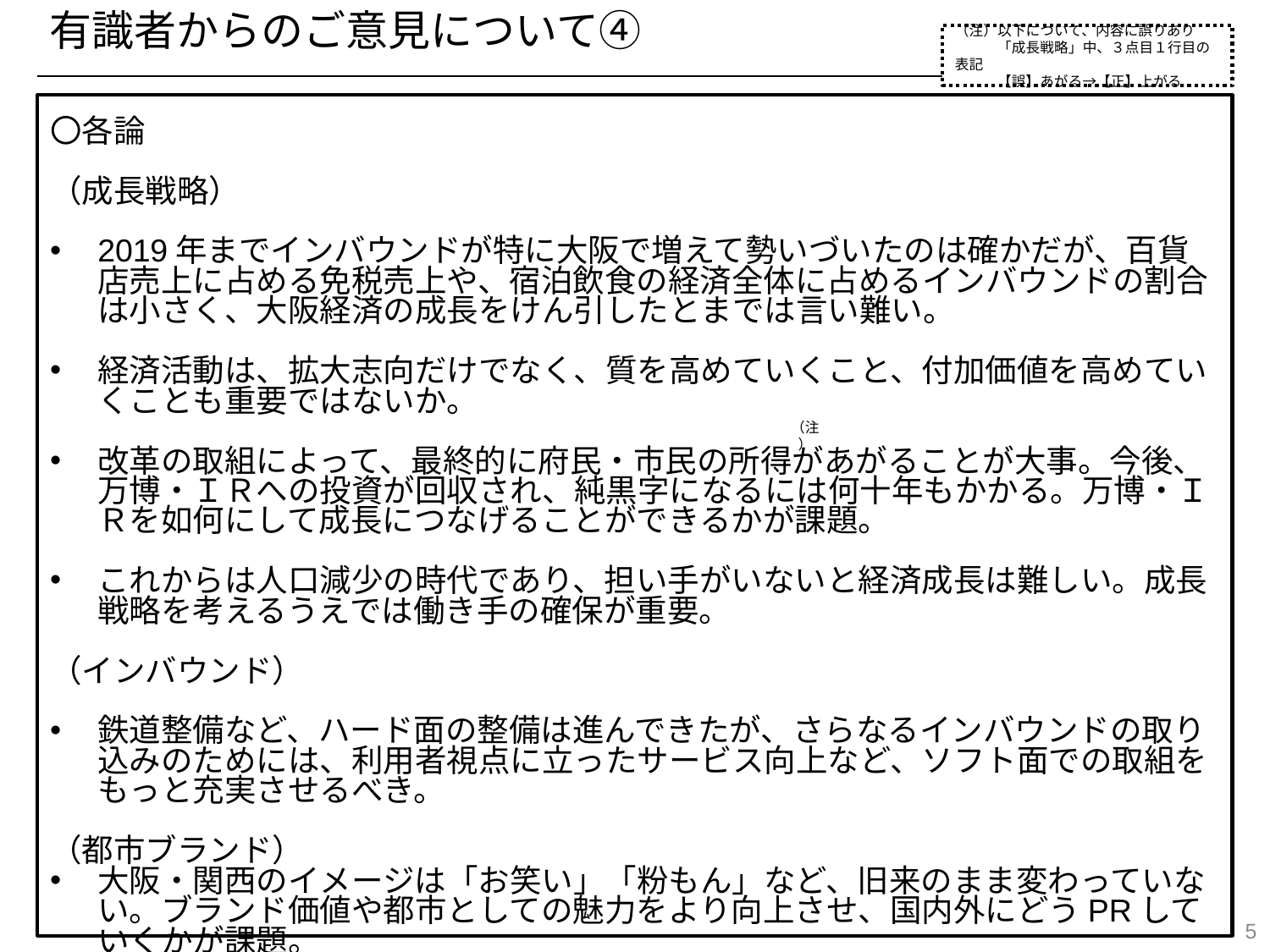

有識者からのご意見について④
（注）以下について、内容に誤りあり
　　　「成長戦略」中、３点目１行目の表記
　　　【誤】あがる→【正】上がる

〇各論

（成長戦略）

2019年までインバウンドが特に大阪で増えて勢いづいたのは確かだが、百貨店売上に占める免税売上や、宿泊飲食の経済全体に占めるインバウンドの割合は小さく、大阪経済の成長をけん引したとまでは言い難い。

経済活動は、拡大志向だけでなく、質を高めていくこと、付加価値を高めていくことも重要ではないか。

改革の取組によって、最終的に府民・市民の所得があがることが大事。今後、万博・ＩＲへの投資が回収され、純黒字になるには何十年もかかる。万博・ＩＲを如何にして成長につなげることができるかが課題。

これからは人口減少の時代であり、担い手がいないと経済成長は難しい。成長戦略を考えるうえでは働き手の確保が重要。

（インバウンド）

鉄道整備など、ハード面の整備は進んできたが、さらなるインバウンドの取り込みのためには、利用者視点に立ったサービス向上など、ソフト面での取組をもっと充実させるべき。

（都市ブランド）
大阪・関西のイメージは「お笑い」「粉もん」など、旧来のまま変わっていない。ブランド価値や都市としての魅力をより向上させ、国内外にどうPRしていくかが課題。

（注）
5